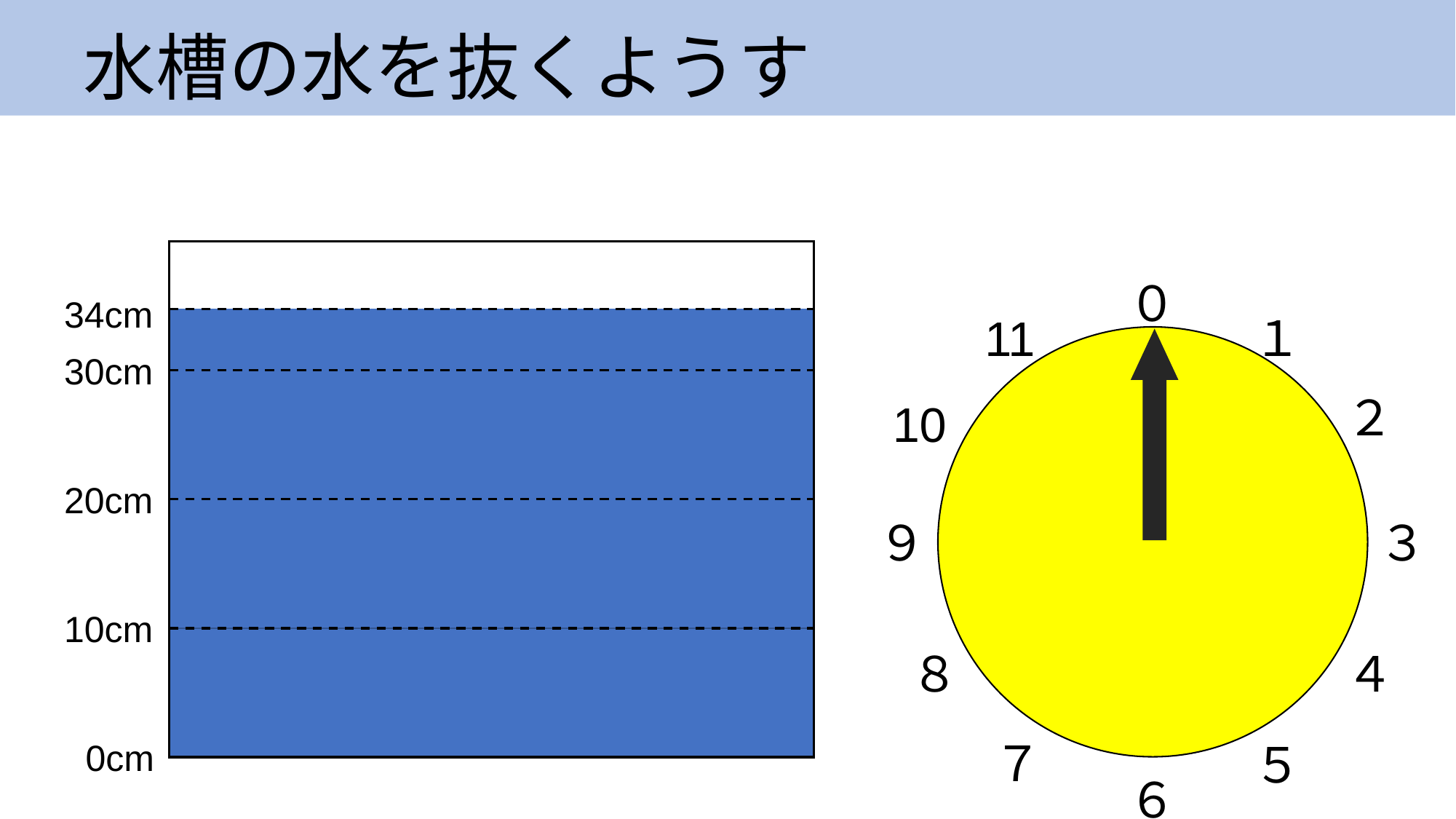

# 水槽の水を抜くようす

０
34cm
11
１

30cm
２
10
20cm
９
３

10cm

８
４
７
５
0cm

６